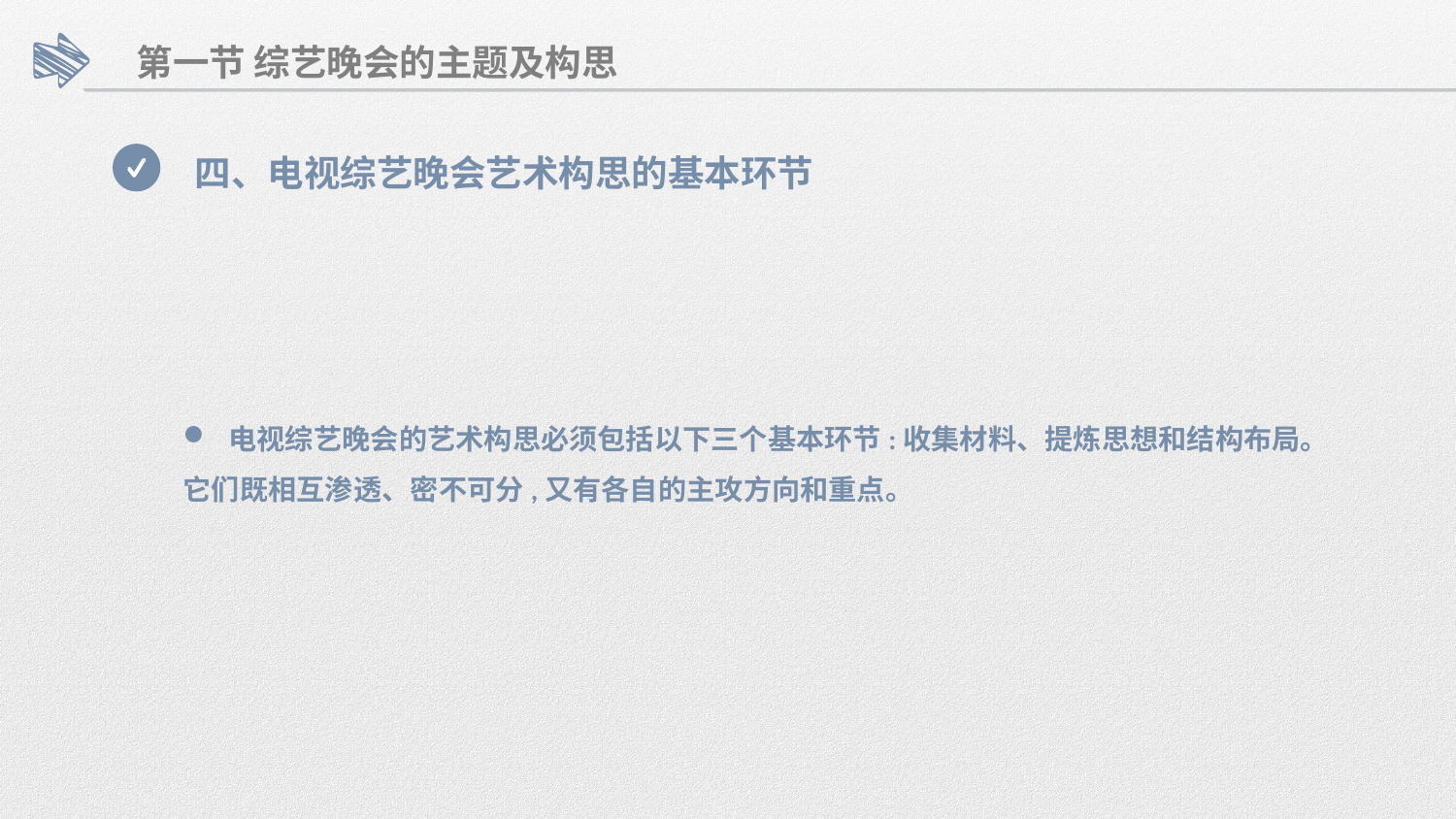

第一节 综艺晚会的主题及构思
四、电视综艺晚会艺术构思的基本环节

电视综艺晚会的艺术构思必须包括以下三个基本环节:收集材料、提炼思想和结构布局。
它们既相互渗透、密不可分,又有各自的主攻方向和重点。